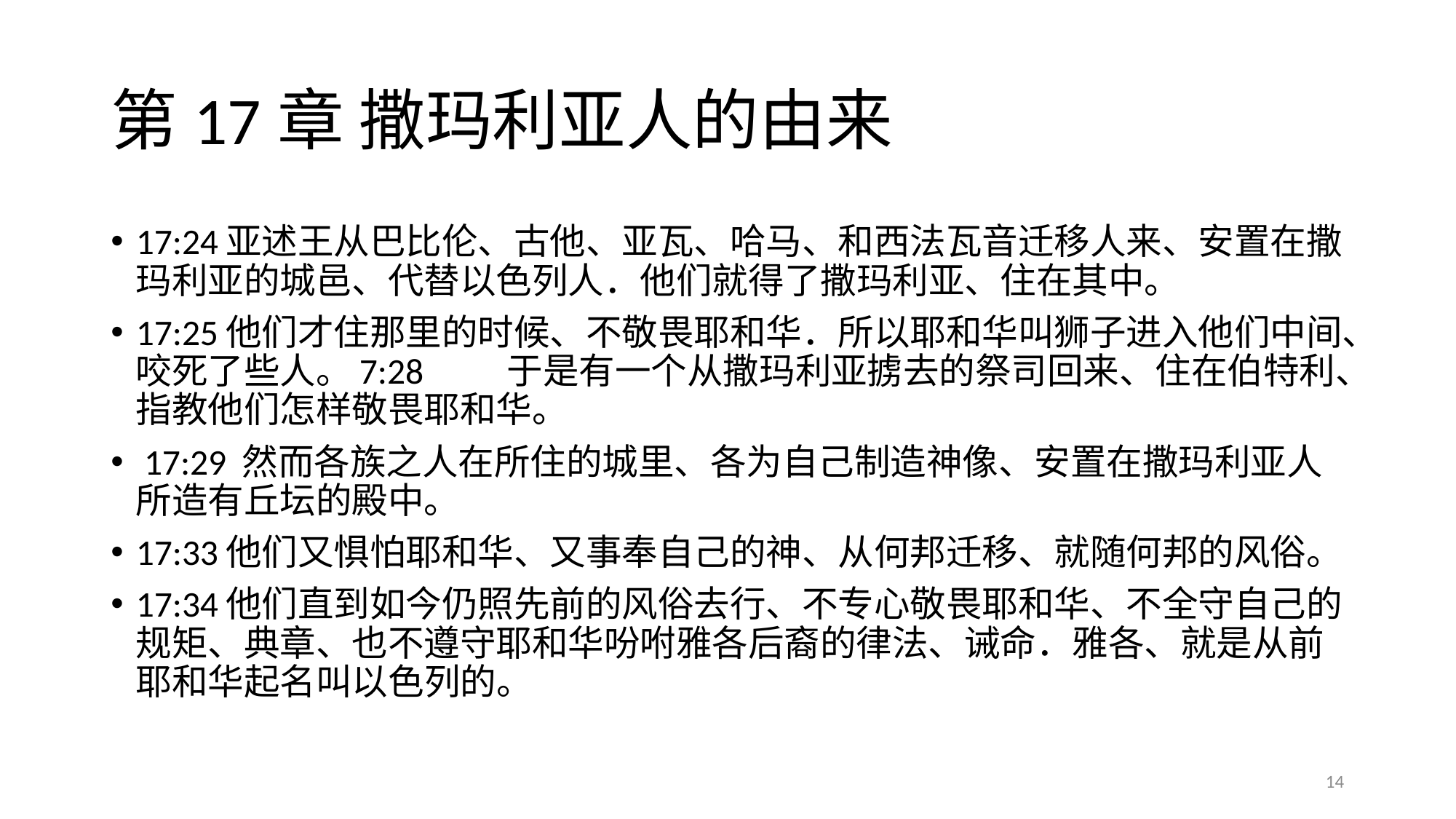

# 第17章 撒玛利亚人的由来
17:24亚述王从巴比伦、古他、亚瓦、哈马、和西法瓦音迁移人来、安置在撒玛利亚的城邑、代替以色列人．他们就得了撒玛利亚、住在其中。
17:25他们才住那里的时候、不敬畏耶和华．所以耶和华叫狮子进入他们中间、咬死了些人。7:28	于是有一个从撒玛利亚掳去的祭司回来、住在伯特利、指教他们怎样敬畏耶和华。
 17:29 然而各族之人在所住的城里、各为自己制造神像、安置在撒玛利亚人所造有丘坛的殿中。
17:33他们又惧怕耶和华、又事奉自己的神、从何邦迁移、就随何邦的风俗。
17:34他们直到如今仍照先前的风俗去行、不专心敬畏耶和华、不全守自己的规矩、典章、也不遵守耶和华吩咐雅各后裔的律法、诫命．雅各、就是从前耶和华起名叫以色列的。
14